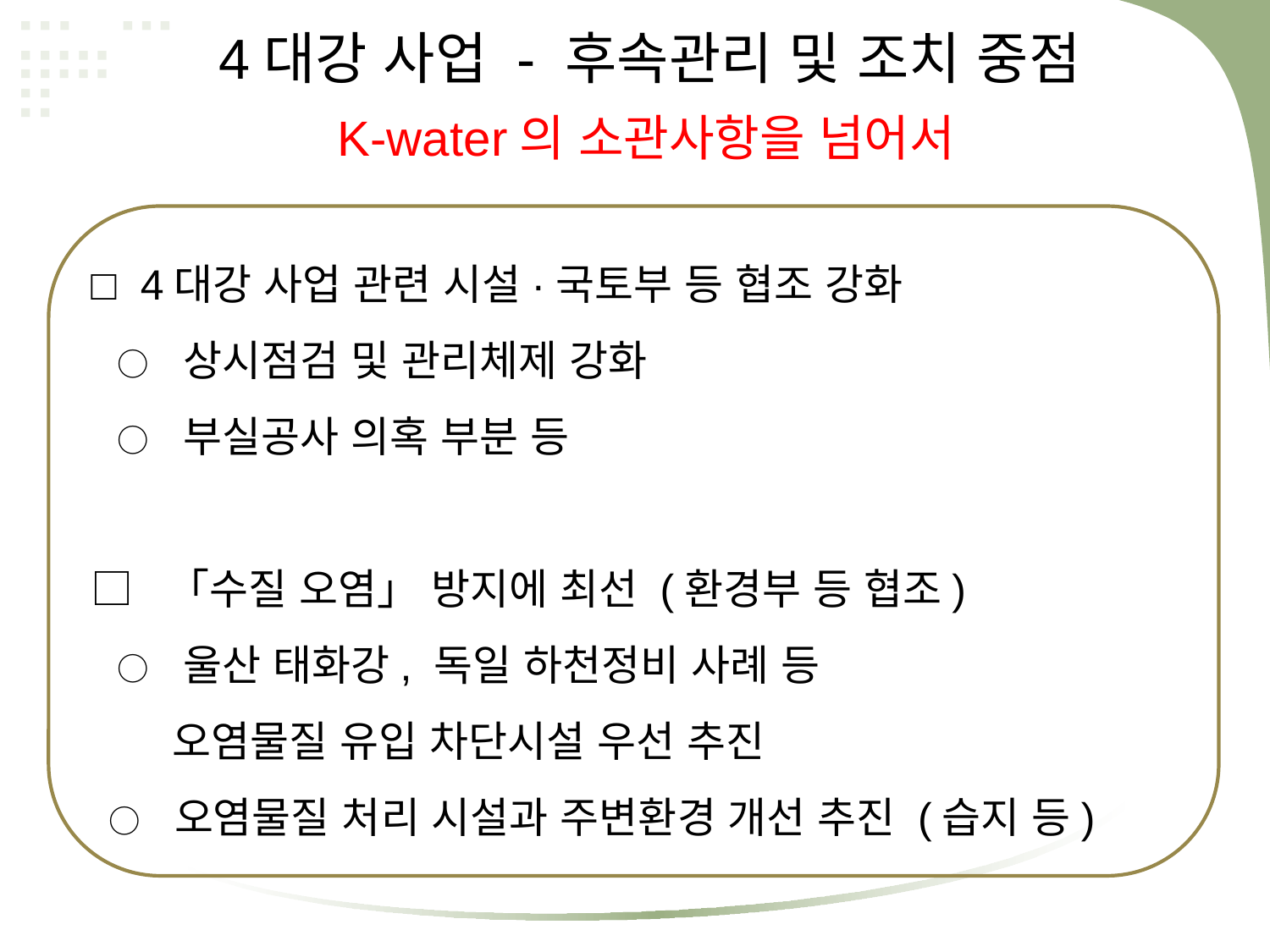

4대강 사업 - 후속관리 및 조치 중점
K-water의 소관사항을 넘어서

□  4대강 사업 관련 시설·국토부 등 협조 강화
   ○  상시점검 및 관리체제 강화
   ○  부실공사 의혹 부분 등

□  「수질 오염」 방지에 최선 (환경부 등 협조)
   ○  울산 태화강, 독일 하천정비 사례 등
      오염물질 유입 차단시설 우선 추진
  ○  오염물질 처리 시설과 주변환경 개선 추진 (습지 등)